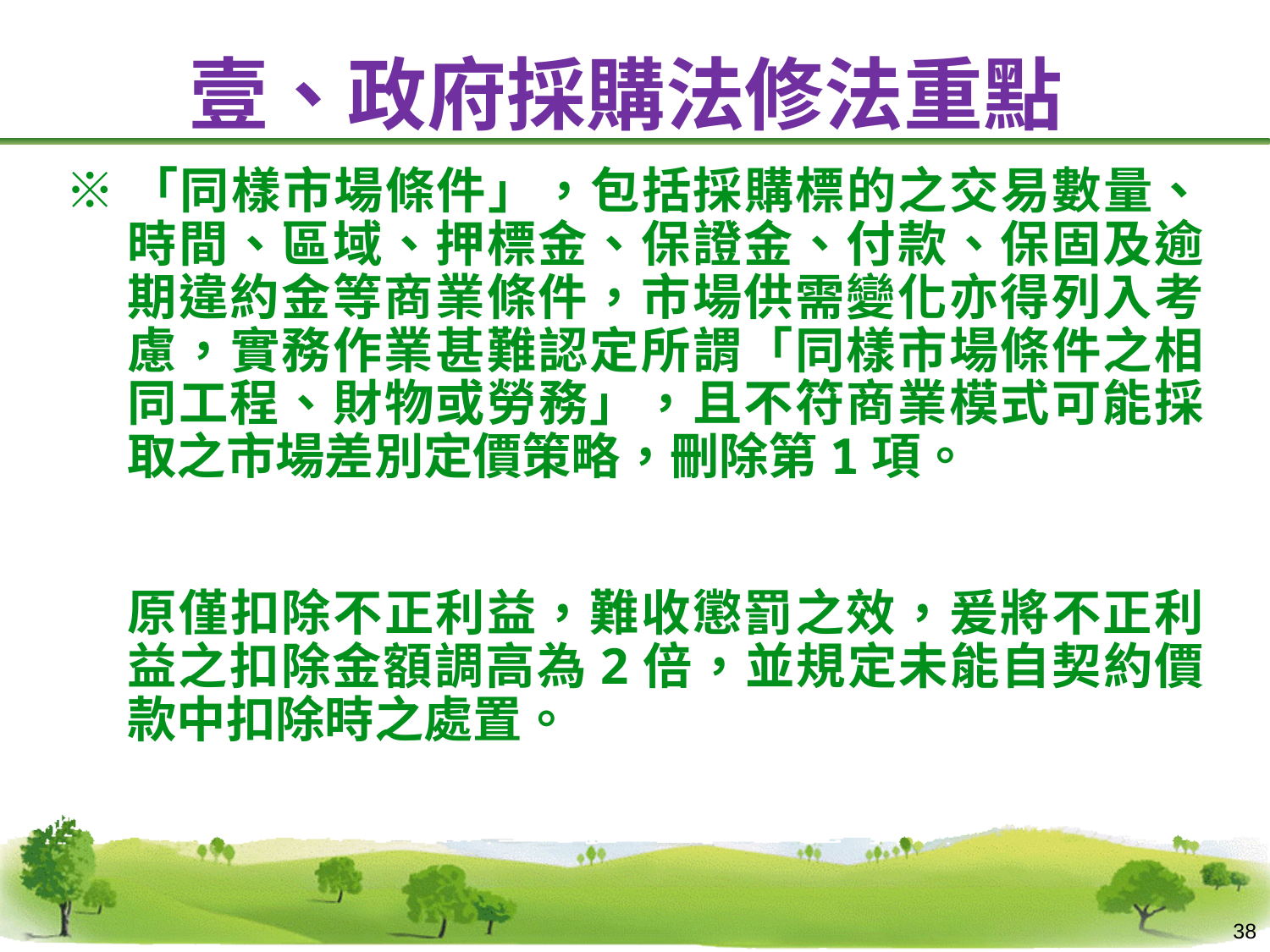

壹、政府採購法修法重點
※「同樣市場條件」，包括採購標的之交易數量、時間、區域、押標金、保證金、付款、保固及逾期違約金等商業條件，市場供需變化亦得列入考慮，實務作業甚難認定所謂「同樣市場條件之相同工程、財物或勞務」，且不符商業模式可能採取之市場差別定價策略，刪除第1項。

原僅扣除不正利益，難收懲罰之效，爰將不正利益之扣除金額調高為2倍，並規定未能自契約價款中扣除時之處置。

38